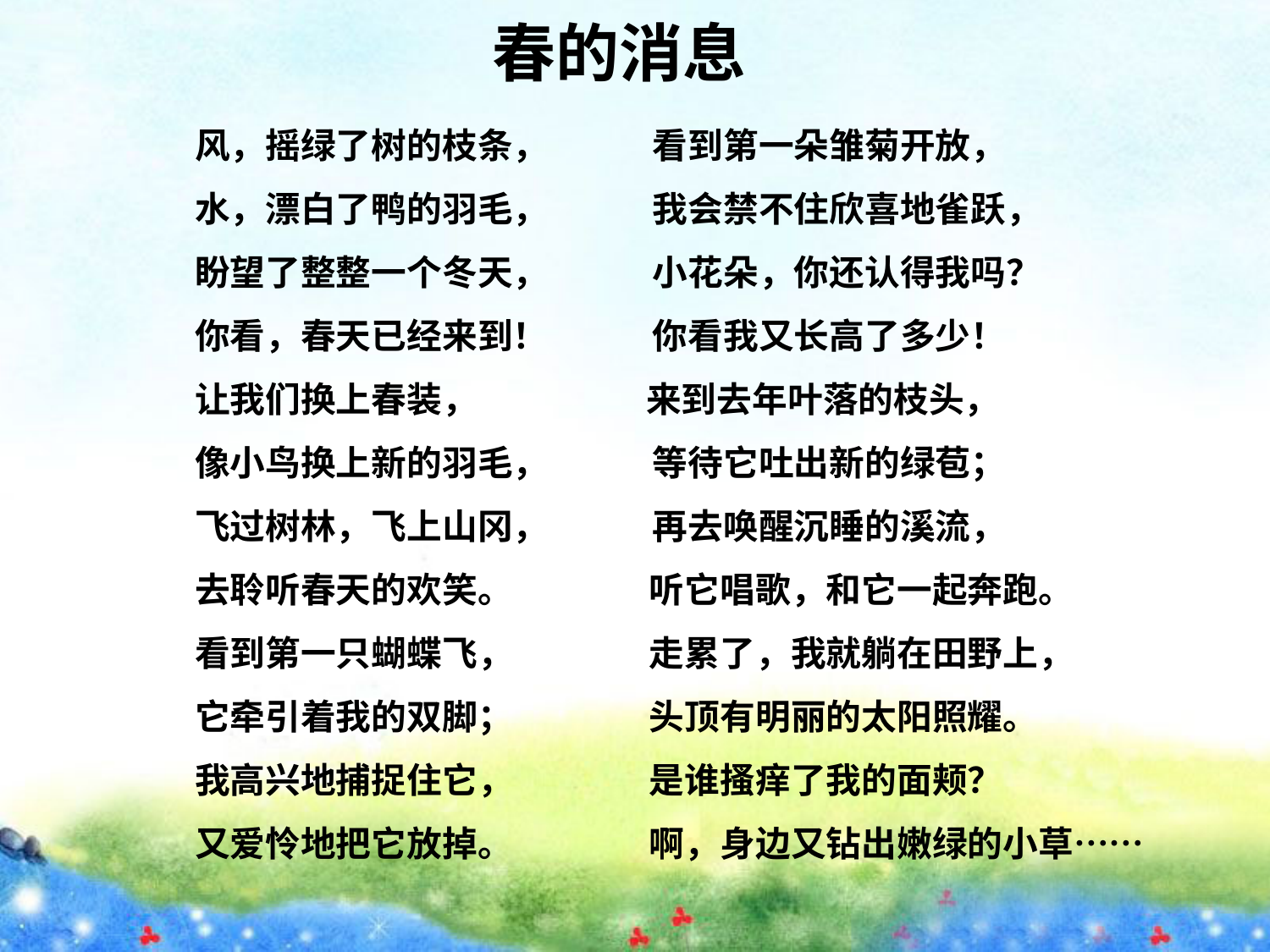

春的消息
      风，摇绿了树的枝条，             看到第一朵雏菊开放，
      水，漂白了鸭的羽毛，             我会禁不住欣喜地雀跃，
      盼望了整整一个冬天，             小花朵，你还认得我吗？
      你看，春天已经来到！             你看我又长高了多少！
      让我们换上春装，                     来到去年叶落的枝头，
      像小鸟换上新的羽毛，             等待它吐出新的绿苞；
      飞过树林，飞上山冈，             再去唤醒沉睡的溪流，
      去聆听春天的欢笑。                 听它唱歌，和它一起奔跑。
      看到第一只蝴蝶飞，                 走累了，我就躺在田野上，
      它牵引着我的双脚；                 头顶有明丽的太阳照耀。
      我高兴地捕捉住它，                 是谁搔痒了我的面颊？
      又爱怜地把它放掉。                 啊，身边又钻出嫩绿的小草……